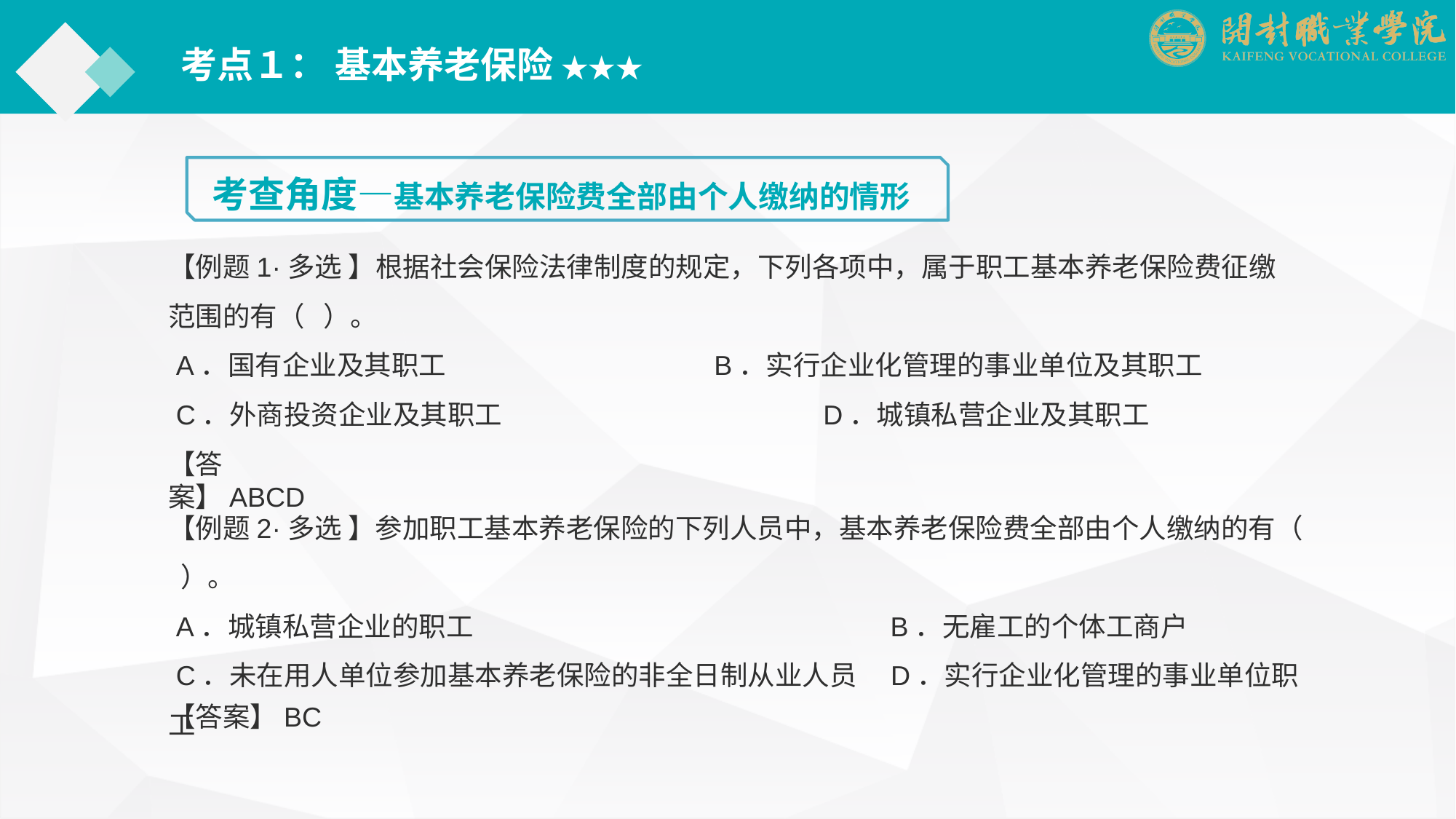

考点１： 基本养老保险 ★★★

考查角度—基本养老保险费全部由个人缴纳的情形
【例题1·多选 】根据社会保险法律制度的规定，下列各项中，属于职工基本养老保险费征缴范围的有（   ）。
 A．国有企业及其职工			B．实行企业化管理的事业单位及其职工
 C．外商投资企业及其职工			D．城镇私营企业及其职工
【答案】ABCD
【例题2·多选 】参加职工基本养老保险的下列人员中，基本养老保险费全部由个人缴纳的有（   ）。
 A．城镇私营企业的职工	 　　　　　　　　　　　　　　B．无雇工的个体工商户
 C．未在用人单位参加基本养老保险的非全日制从业人员　D．实行企业化管理的事业单位职工
【答案】BC